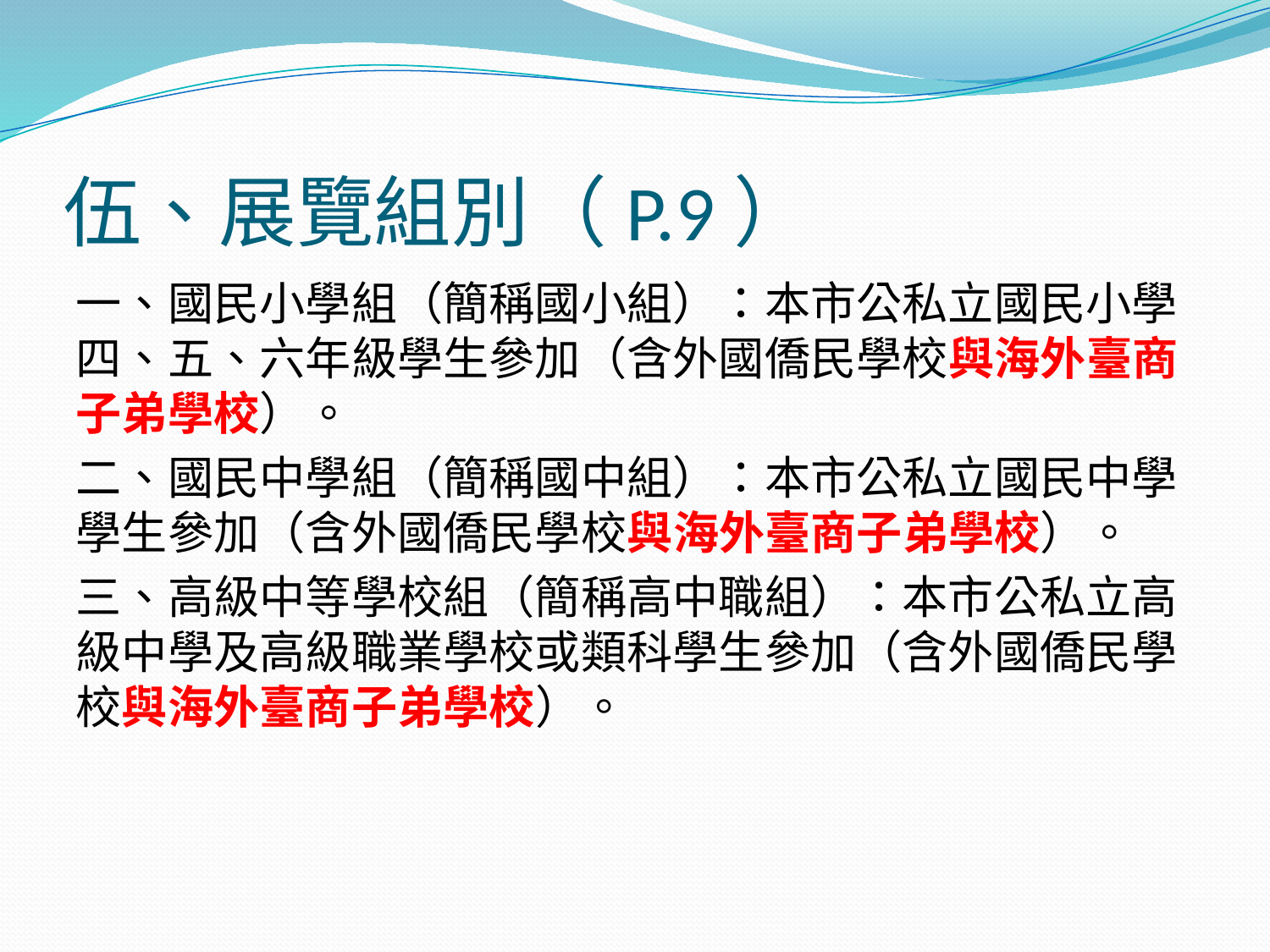

# 伍、展覽組別（P.9）
一、國民小學組（簡稱國小組）：本市公私立國民小學四、五、六年級學生參加（含外國僑民學校與海外臺商子弟學校）。
二、國民中學組（簡稱國中組）：本市公私立國民中學學生參加（含外國僑民學校與海外臺商子弟學校）。
三、高級中等學校組（簡稱高中職組）：本市公私立高級中學及高級職業學校或類科學生參加（含外國僑民學校與海外臺商子弟學校）。